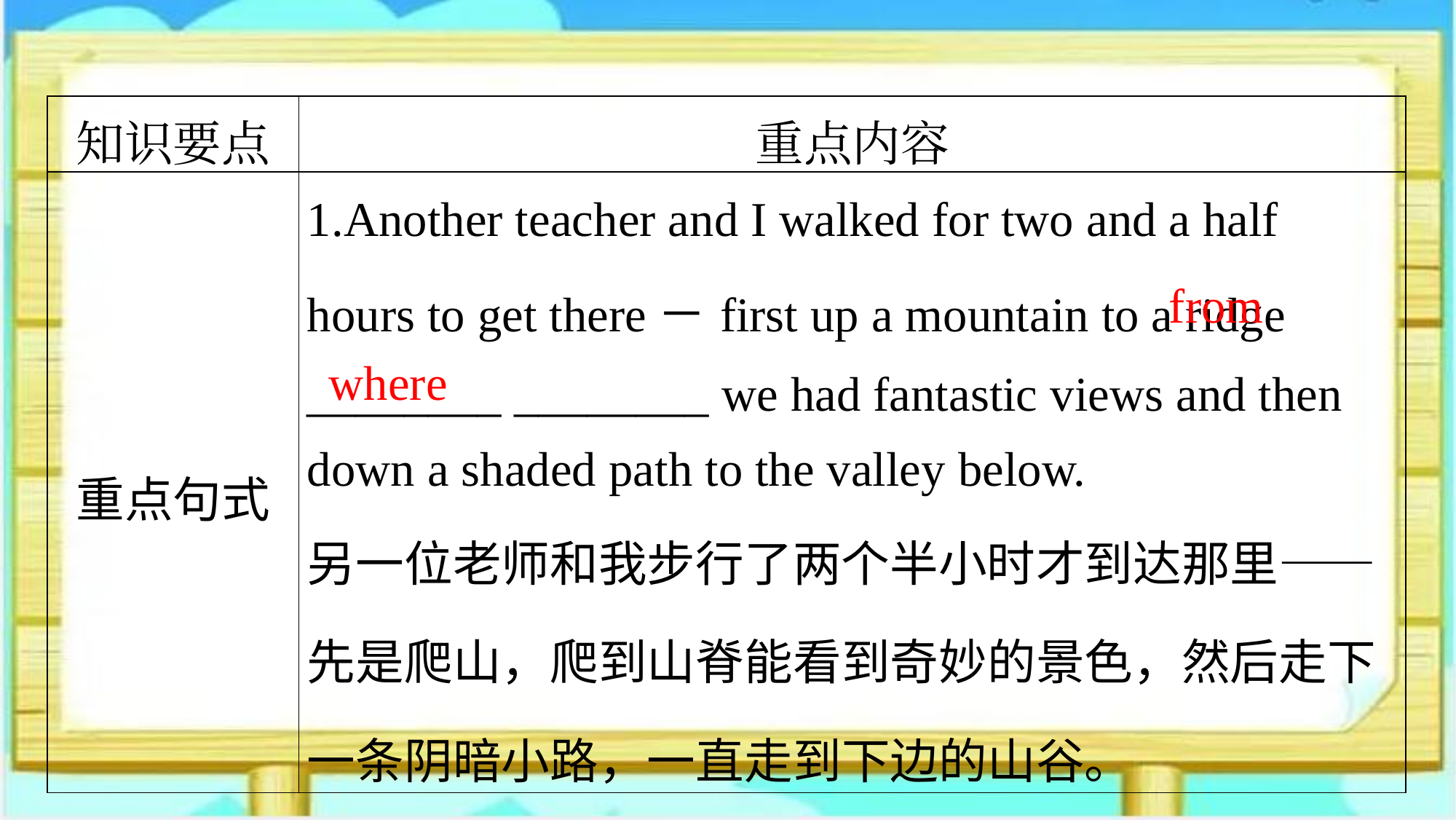

| 知识要点 | 重点内容 |
| --- | --- |
| 重点句式 | 1.Another teacher and I walked for two and a half hours to get there－first up a mountain to a ridge \_\_\_\_\_\_\_\_ \_\_\_\_\_\_\_\_ we had fantastic views and then down a shaded path to the valley below. 另一位老师和我步行了两个半小时才到达那里——先是爬山，爬到山脊能看到奇妙的景色，然后走下一条阴暗小路，一直走到下边的山谷。 |
from
where